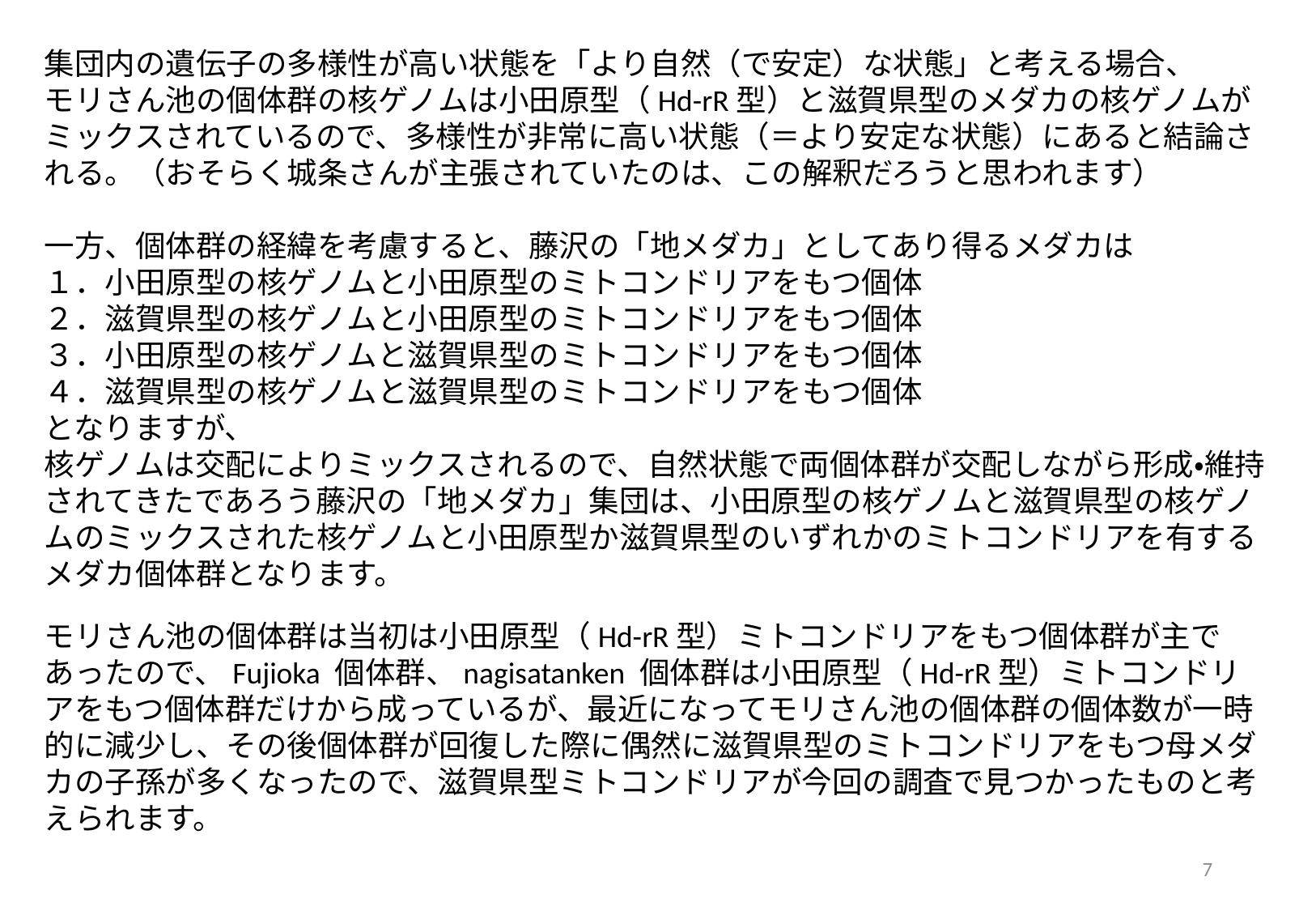

集団内の遺伝子の多様性が高い状態を「より自然（で安定）な状態」と考える場合、
モリさん池の個体群の核ゲノムは小田原型（Hd-rR型）と滋賀県型のメダカの核ゲノムがミックスされているので、多様性が非常に高い状態（＝より安定な状態）にあると結論される。（おそらく城条さんが主張されていたのは、この解釈だろうと思われます）

一方、個体群の経緯を考慮すると、藤沢の「地メダカ」としてあり得るメダカは
１．小田原型の核ゲノムと小田原型のミトコンドリアをもつ個体
２．滋賀県型の核ゲノムと小田原型のミトコンドリアをもつ個体
３．小田原型の核ゲノムと滋賀県型のミトコンドリアをもつ個体
４．滋賀県型の核ゲノムと滋賀県型のミトコンドリアをもつ個体
となりますが、
核ゲノムは交配によりミックスされるので、自然状態で両個体群が交配しながら形成・維持されてきたであろう藤沢の「地メダカ」集団は、小田原型の核ゲノムと滋賀県型の核ゲノムのミックスされた核ゲノムと小田原型か滋賀県型のいずれかのミトコンドリアを有するメダカ個体群となります。
モリさん池の個体群は当初は小田原型（Hd-rR型）ミトコンドリアをもつ個体群が主であったので、Fujioka 個体群、nagisatanken 個体群は小田原型（Hd-rR型）ミトコンドリアをもつ個体群だけから成っているが、最近になってモリさん池の個体群の個体数が一時的に減少し、その後個体群が回復した際に偶然に滋賀県型のミトコンドリアをもつ母メダカの子孫が多くなったので、滋賀県型ミトコンドリアが今回の調査で見つかったものと考えられます。
7